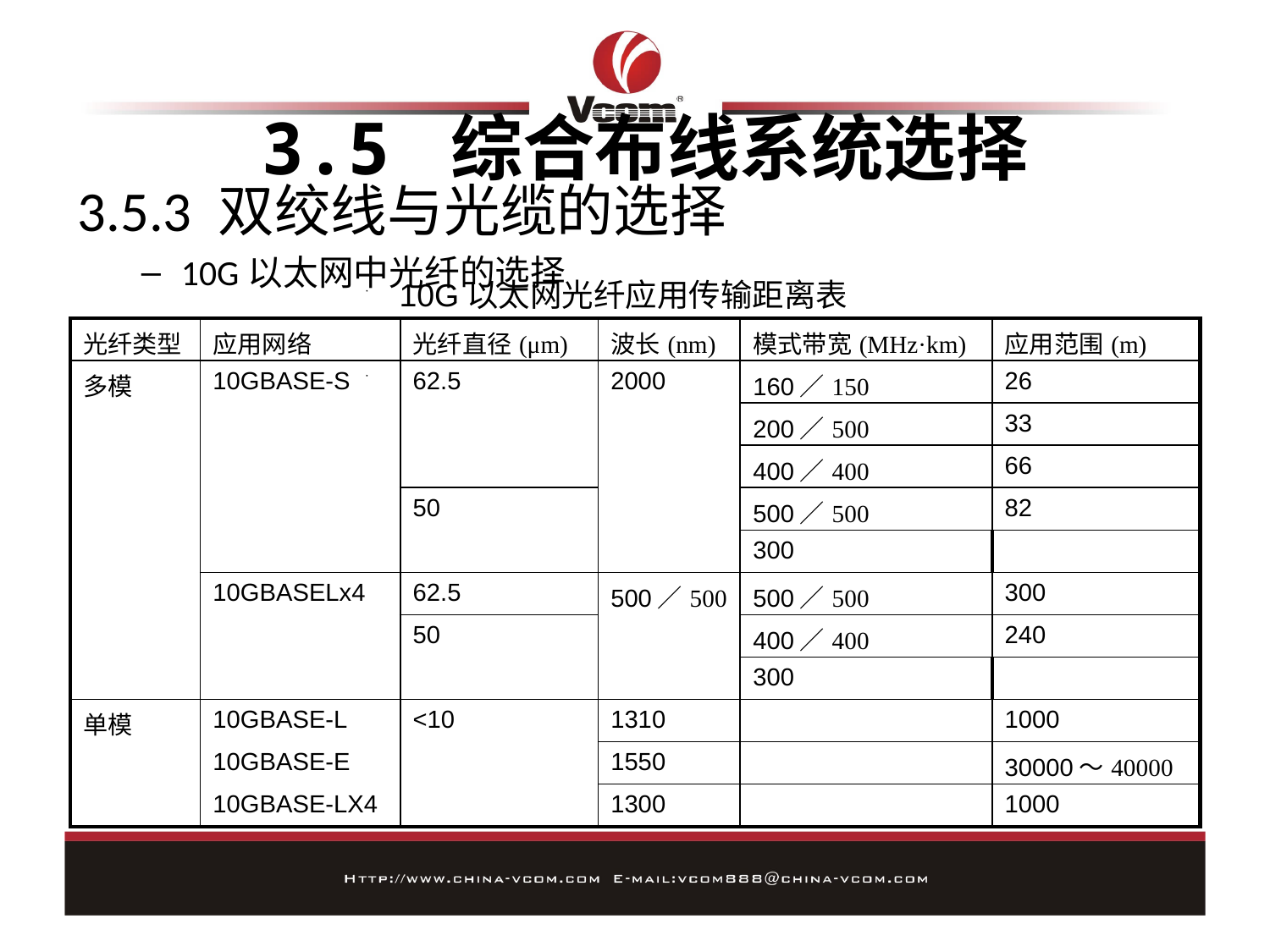

# 3.5 综合布线系统选择
3.5.3 双绞线与光缆的选择
10G以太网中光纤的选择

10G以太网光纤应用传输距离表

| 光纤类型 | 应用网络 | 光纤直径(μm) | 波长(nm) | 模式带宽(MHz·km) | 应用范围(m) |
| --- | --- | --- | --- | --- | --- |
| 多模 | 10GBASE-S | 62.5 | 2000 | 160／150 | 26 |
|  |  |  |  | 200／500 | 33 |
|  |  |  |  | 400／400 | 66 |
|  |  | 50 |  | 500／500 | 82 |
|  |  |  |  | 300 |  |
|  | 10GBASELx4 | 62.5 | 500／500 | 500／500 | 300 |
|  |  | 50 |  | 400／400 | 240 |
|  |  |  |  | 300 |  |
| 单模 | 10GBASE-L | <10 | 1310 |  | 1000 |
|  | 10GBASE-E |  | 1550 |  | 30000～40000 |
|  | 10GBASE-LX4 |  | 1300 |  | 1000 |